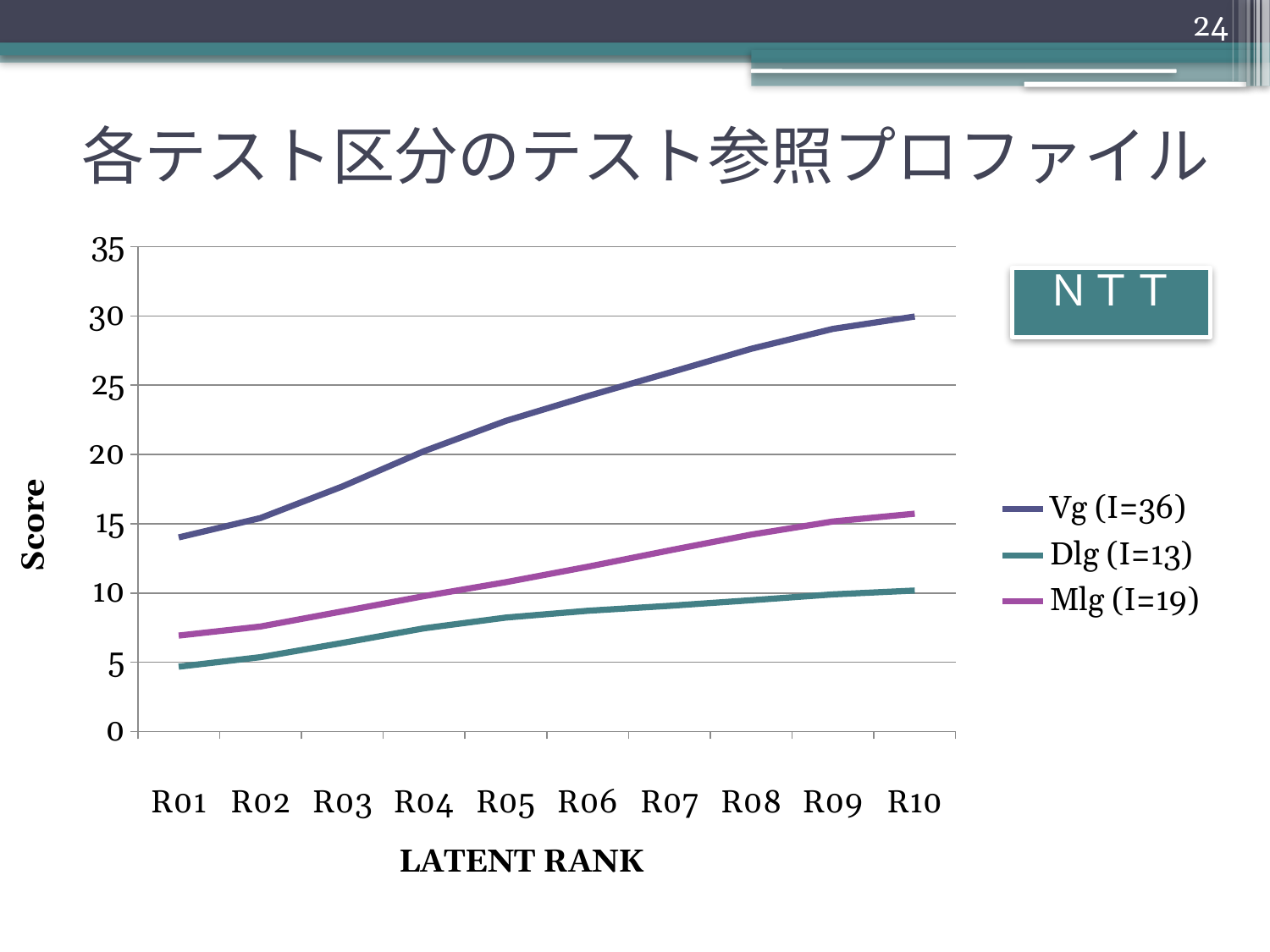

24
# 各テスト区分のテスト参照プロファイル

### Chart

| Category | Vg (I=36) | Dlg (I=13) | Mlg (I=19) |
|---|---|---|---|
|        R01 | 14.011660000000001 | 4.68036 | 6.92875 |
|        R02 | 15.410630000000006 | 5.367509999999993 | 7.57914 |
|        R03 | 17.68629 | 6.39386 | 8.67233 |
|        R04 | 20.23762 | 7.45223 | 9.77191 |
|        R05 | 22.422559999999972 | 8.226400000000002 | 10.78068 |
|        R06 | 24.209729999999972 | 8.71663 | 11.8948 |
|        R07 | 25.90898 | 9.07454 | 13.07368000000001 |
|        R08 | 27.63043 | 9.476480000000011 | 14.21535 |
|        R09 | 29.06767999999999 | 9.899920000000002 | 15.164200000000001 |
|        R10 | 29.95789 | 10.176550000000002 | 15.72468 |